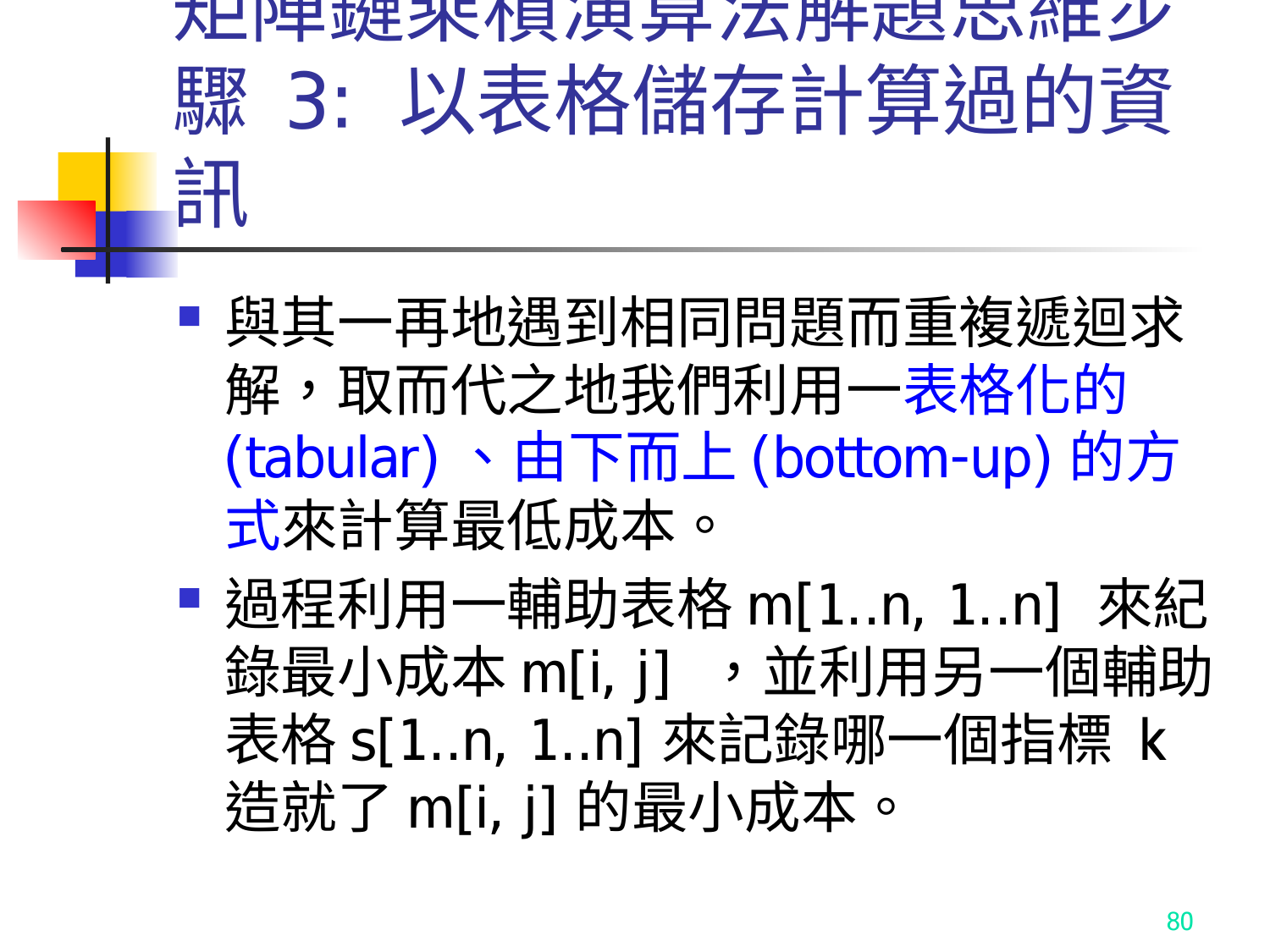

# 矩陣鏈乘積演算法解題思維步驟 3: 以表格儲存計算過的資訊
與其一再地遇到相同問題而重複遞迴求解，取而代之地我們利用一表格化的(tabular)、由下而上(bottom-up)的方式來計算最低成本。
過程利用一輔助表格m[1..n, 1..n] 來紀錄最小成本m[i, j] ，並利用另一個輔助表格s[1..n, 1..n]來記錄哪一個指標 k 造就了m[i, j]的最小成本。

80